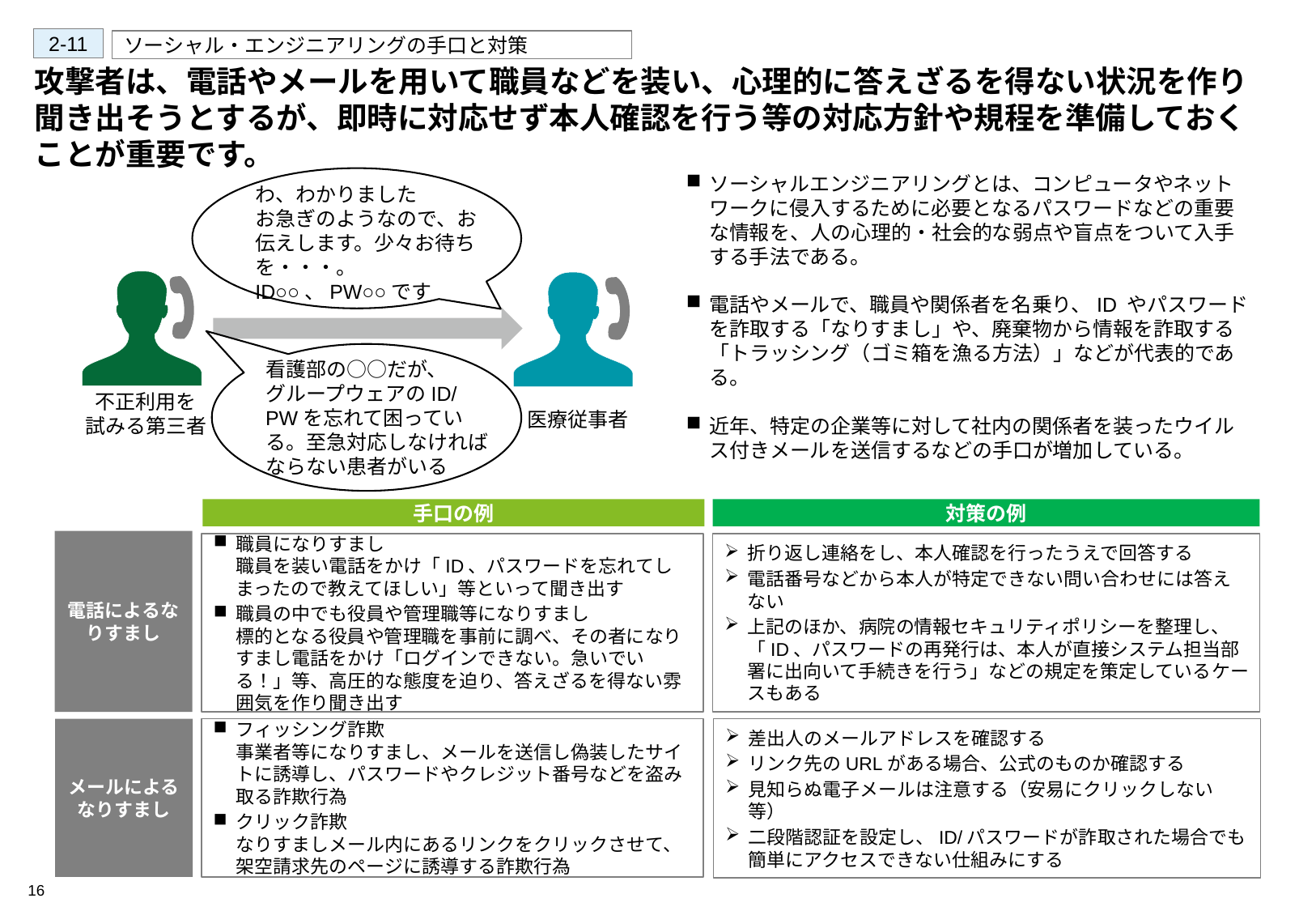

2-11
ソーシャル・エンジニアリングの手口と対策
攻撃者は、電話やメールを用いて職員などを装い、心理的に答えざるを得ない状況を作り聞き出そうとするが、即時に対応せず本人確認を行う等の対応方針や規程を準備しておくことが重要です。

わ、わかりました
お急ぎのようなので、お伝えします。少々お待ちを・・・。
ID○○、PW○○です
ソーシャルエンジニアリングとは、コンピュータやネットワークに侵入するために必要となるパスワードなどの重要な情報を、人の心理的・社会的な弱点や盲点をついて入手する手法である。

電話やメールで、職員や関係者を名乗り、ID やパスワードを詐取する「なりすまし」や、廃棄物から情報を詐取する「トラッシング（ゴミ箱を漁る方法）」などが代表的である。

近年、特定の企業等に対して社内の関係者を装ったウイルス付きメールを送信するなどの手口が増加している。

看護部の○○だが、
グループウェアのID/PWを忘れて困っている。至急対応しなければならない患者がいる
不正利用を
試みる第三者
医療従事者
手口の例
対策の例
電話によるなりすまし
折り返し連絡をし、本人確認を行ったうえで回答する
電話番号などから本人が特定できない問い合わせには答えない
上記のほか、病院の情報セキュリティポリシーを整理し、「ID、パスワードの再発行は、本人が直接システム担当部署に出向いて手続きを行う」などの規定を策定しているケースもある
職員になりすまし
職員を装い電話をかけ「ID、パスワードを忘れてしまったので教えてほしい」等といって聞き出す
職員の中でも役員や管理職等になりすまし
標的となる役員や管理職を事前に調べ、その者になりすまし電話をかけ「ログインできない。急いでいる！」等、高圧的な態度を迫り、答えざるを得ない雰囲気を作り聞き出す
フィッシング詐欺
事業者等になりすまし、メールを送信し偽装したサイトに誘導し、パスワードやクレジット番号などを盗み取る詐欺行為
クリック詐欺
なりすましメール内にあるリンクをクリックさせて、架空請求先のページに誘導する詐欺行為
差出人のメールアドレスを確認する
リンク先のURLがある場合、公式のものか確認する
見知らぬ電子メールは注意する（安易にクリックしない等）
二段階認証を設定し、ID/パスワードが詐取された場合でも簡単にアクセスできない仕組みにする
メールによるなりすまし
16